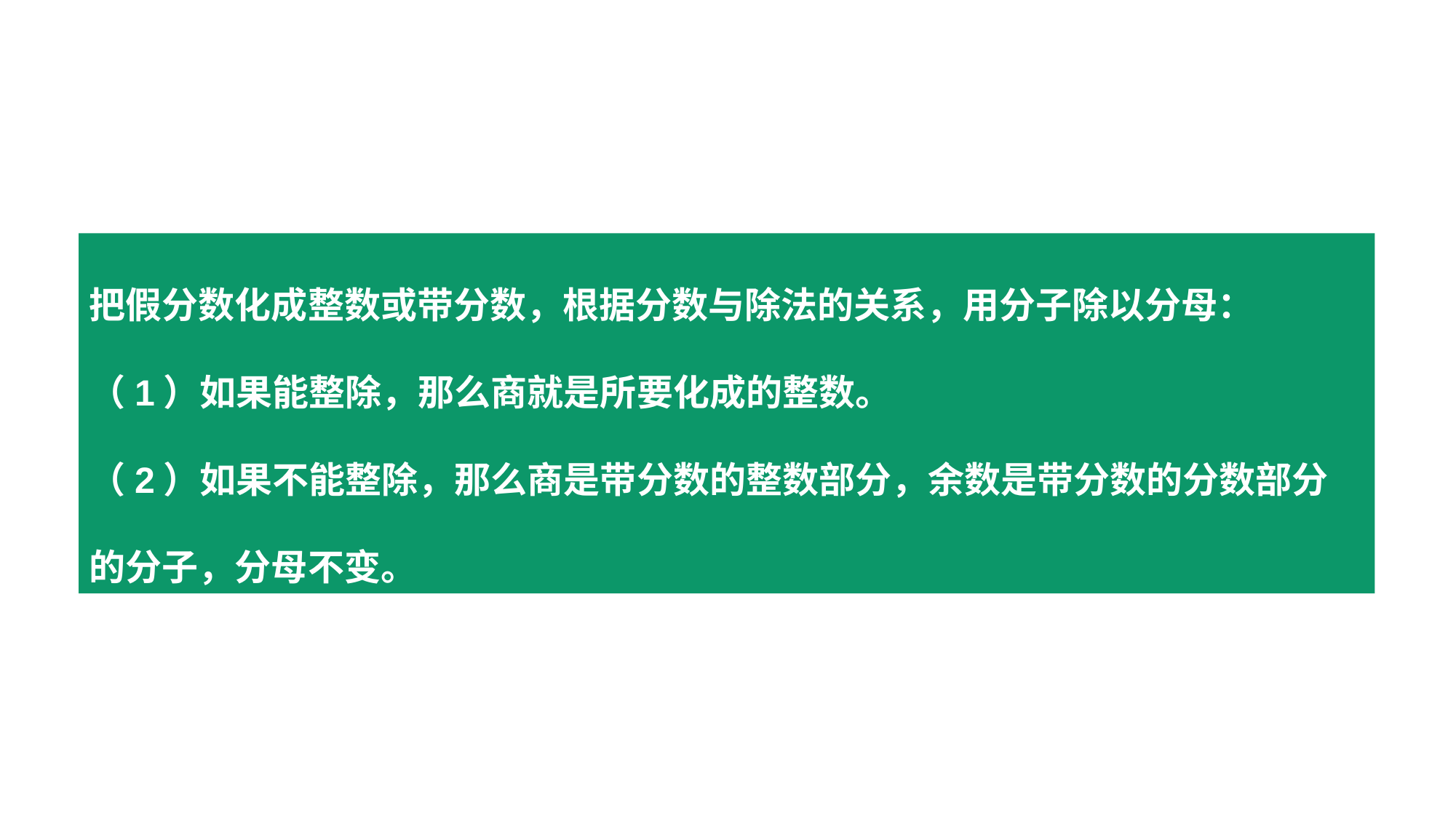

把假分数化成整数或带分数，根据分数与除法的关系，用分子除以分母：
（1）如果能整除，那么商就是所要化成的整数。
（2）如果不能整除，那么商是带分数的整数部分，余数是带分数的分数部分的分子，分母不变。